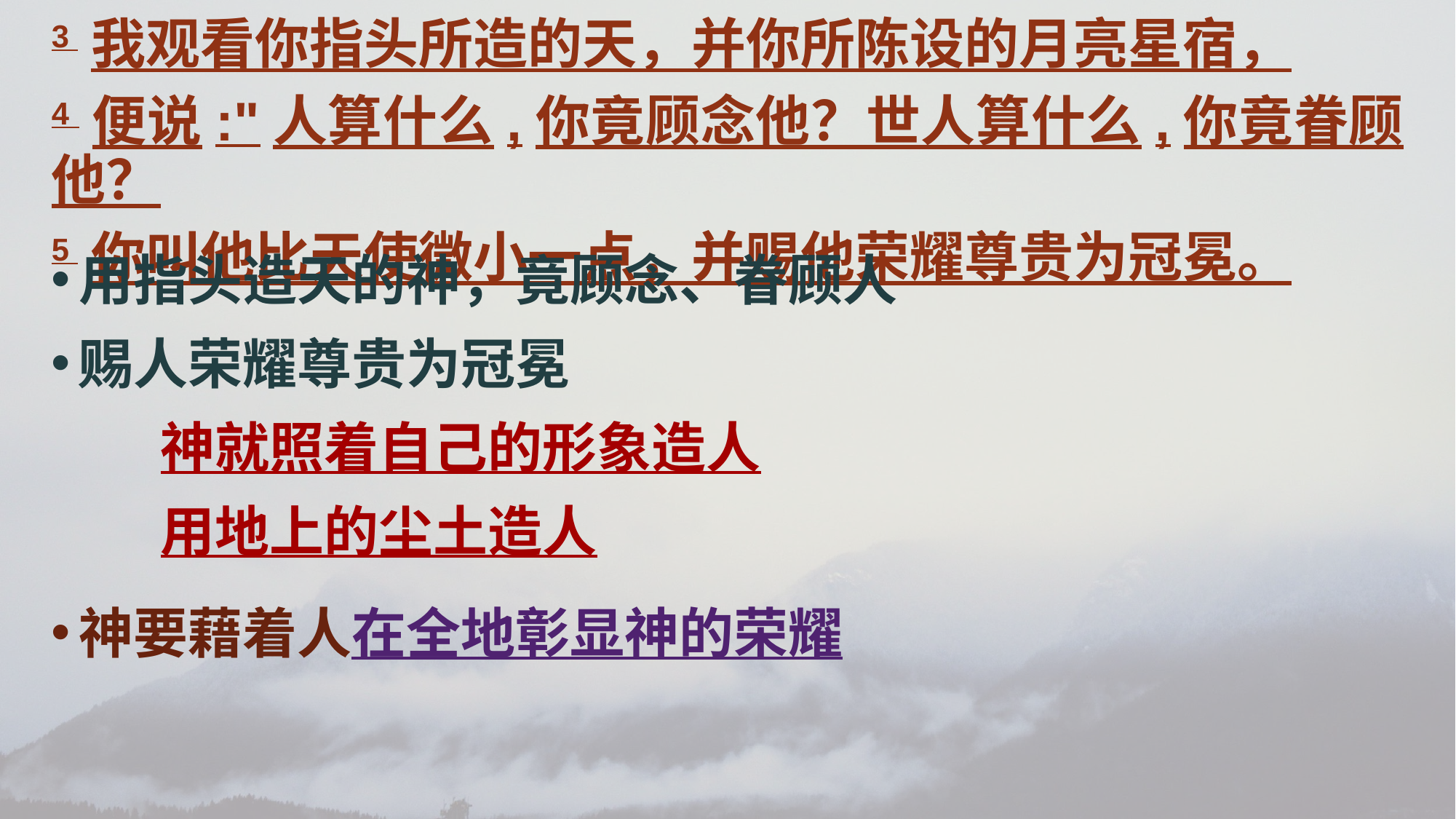

3 我观看你指头所造的天，并你所陈设的月亮星宿，
4 便说:"人算什么,你竟顾念他？世人算什么,你竟眷顾他？
5 你叫他比天使微小一点，并赐他荣耀尊贵为冠冕。

用指头造天的神，竟顾念、眷顾人
赐人荣耀尊贵为冠冕
	神就照着自己的形象造人
	用地上的尘土造人
神要藉着人在全地彰显神的荣耀